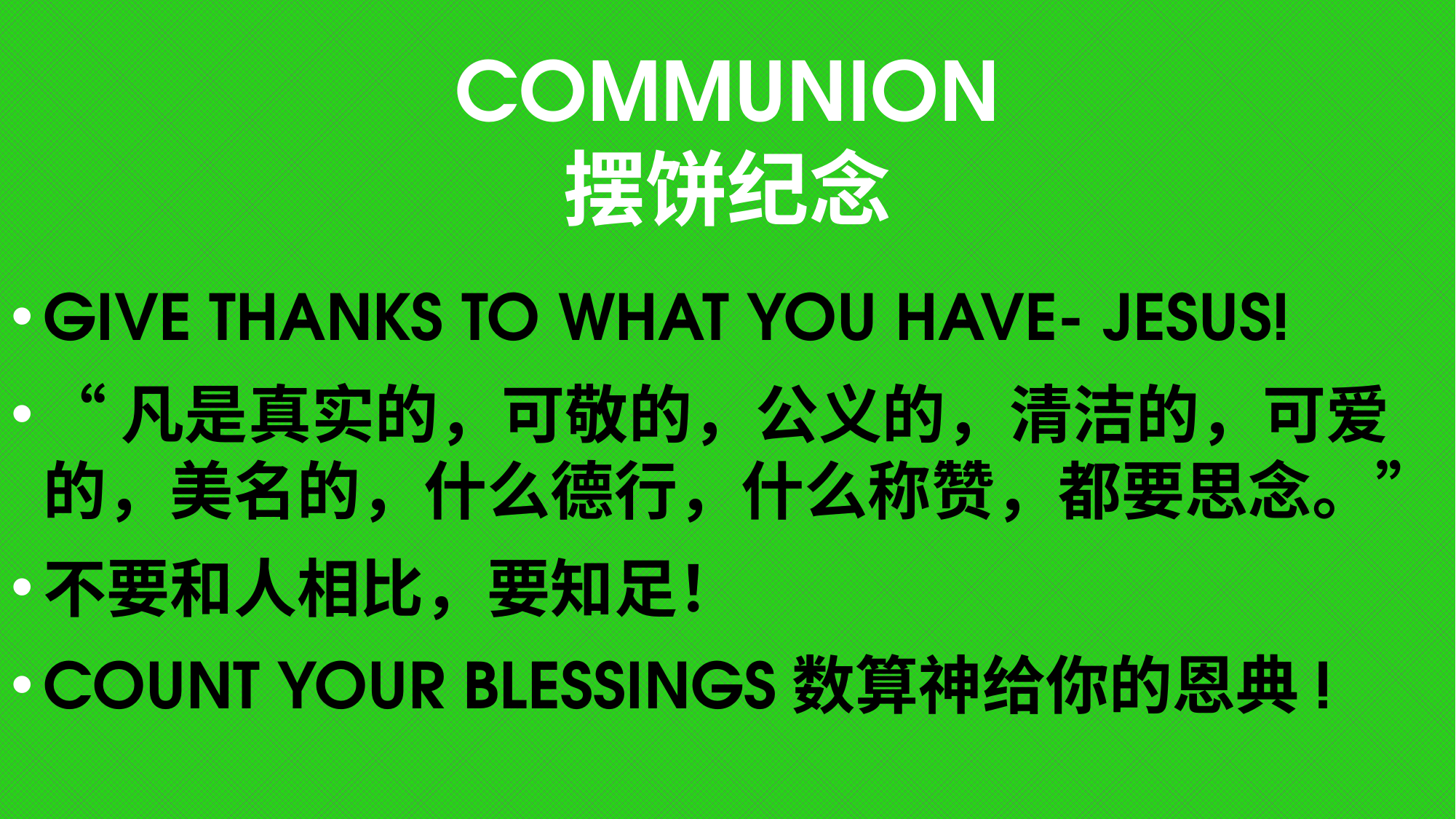

# COMMUNION 摆饼纪念
GIVE THANKS TO WHAT YOU HAVE- JESUS!
“凡是真实的，可敬的，公义的，清洁的，可爱的，美名的，什么德行，什么称赞，都要思念。”
不要和人相比，要知足！
COUNT YOUR BLESSINGS数算神给你的恩典!